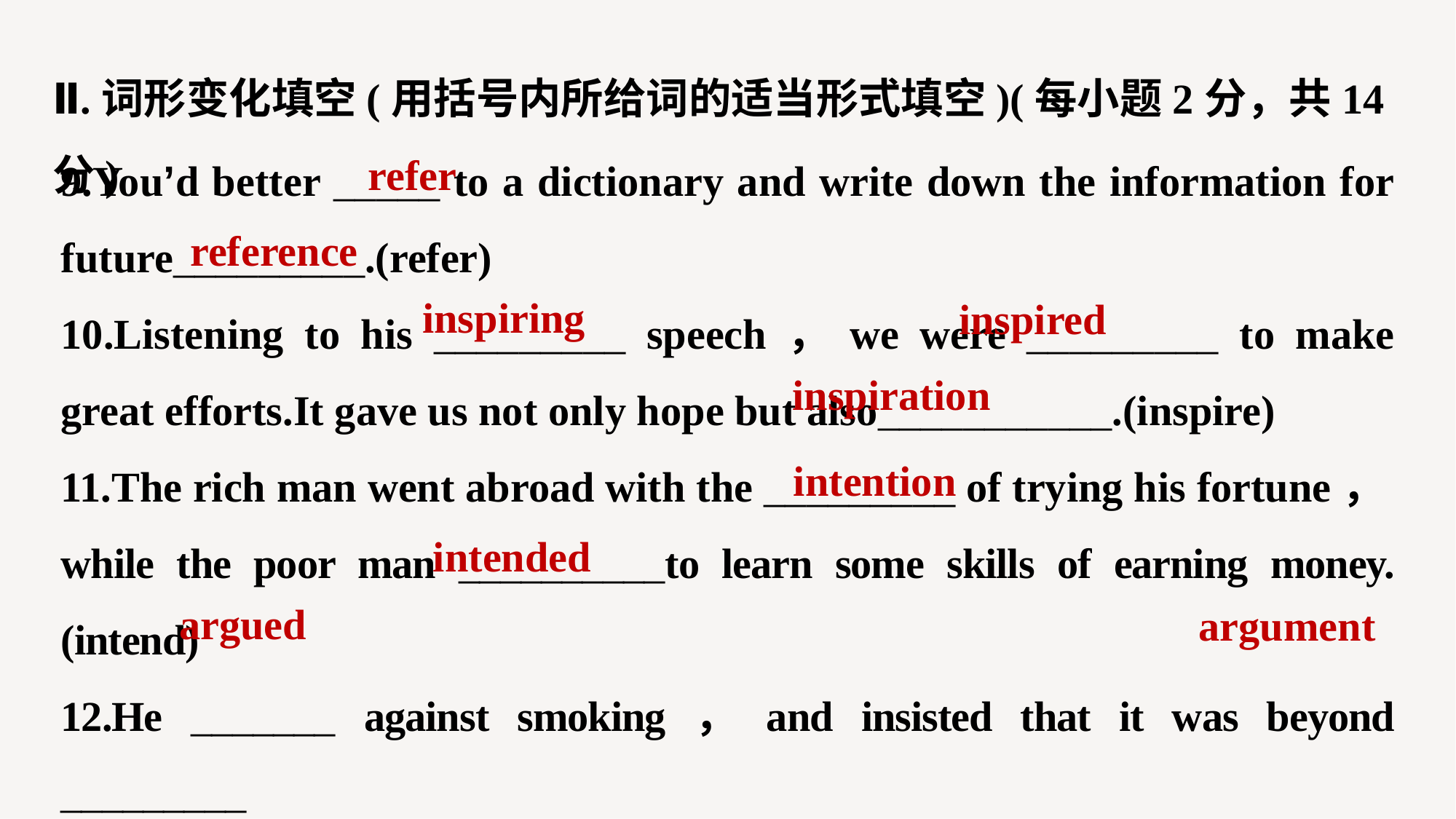

Ⅱ.词形变化填空(用括号内所给词的适当形式填空)(每小题2分，共14分)
9.You’d better _____ to a dictionary and write down the information for future_________.(refer)
10.Listening to his _________ speech，we were _________ to make great efforts.It gave us not only hope but also___________.(inspire)
11.The rich man went abroad with the _________ of trying his fortune，while the poor man __________to learn some skills of earning money.(intend)
12.He _______ against smoking，and insisted that it was beyond _________
that smoking was harmful to health.(argue)
refer
reference
inspiring
inspired
inspiration
intention
intended
argued
argument